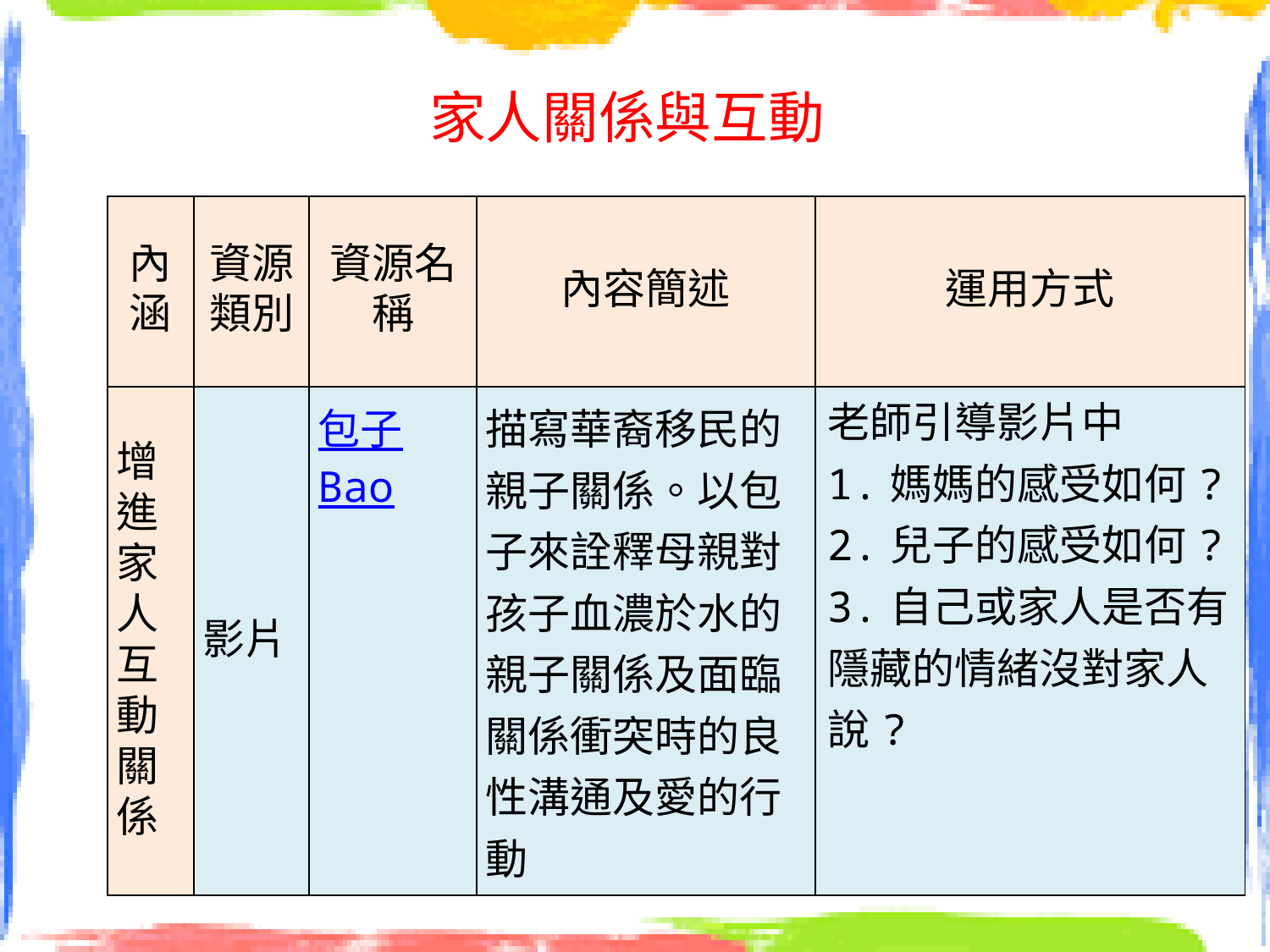

家人關係與互動
| 內涵 | 資源類別 | 資源名稱 | 內容簡述 | 運用方式 |
| --- | --- | --- | --- | --- |
| 增進家人互動關係 | 影片 | 包子Bao | 描寫華裔移民的親子關係。以包子來詮釋母親對孩子血濃於水的親子關係及面臨關係衝突時的良性溝通及愛的行動 | 老師引導影片中 1.媽媽的感受如何? 2.兒子的感受如何? 3.自己或家人是否有隱藏的情緒沒對家人說? |